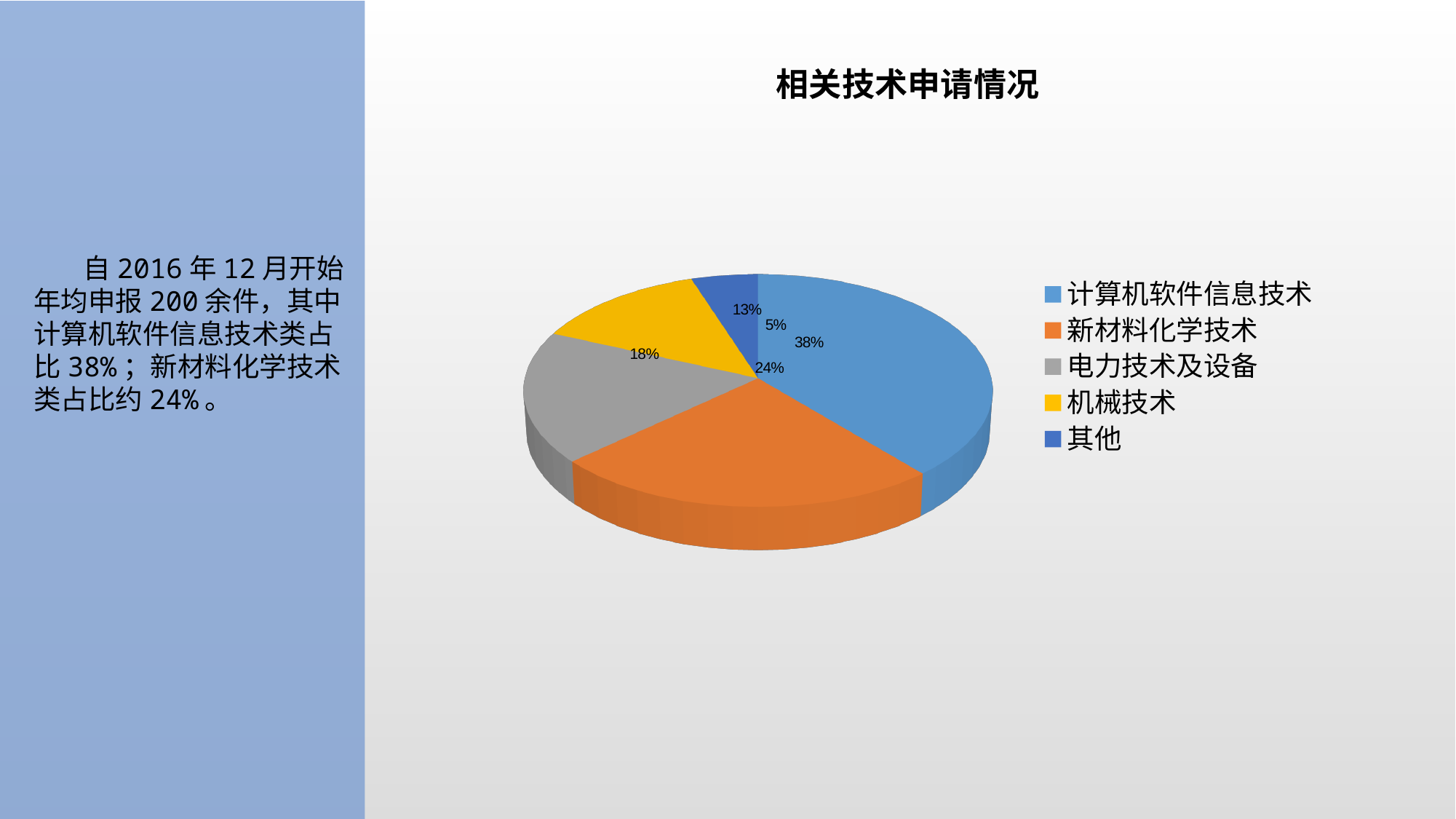

[unsupported chart]

        自2016年12月开始年均申报200余件，其中计算机软件信息技术类占比38%；新材料化学技术类占比约24%。